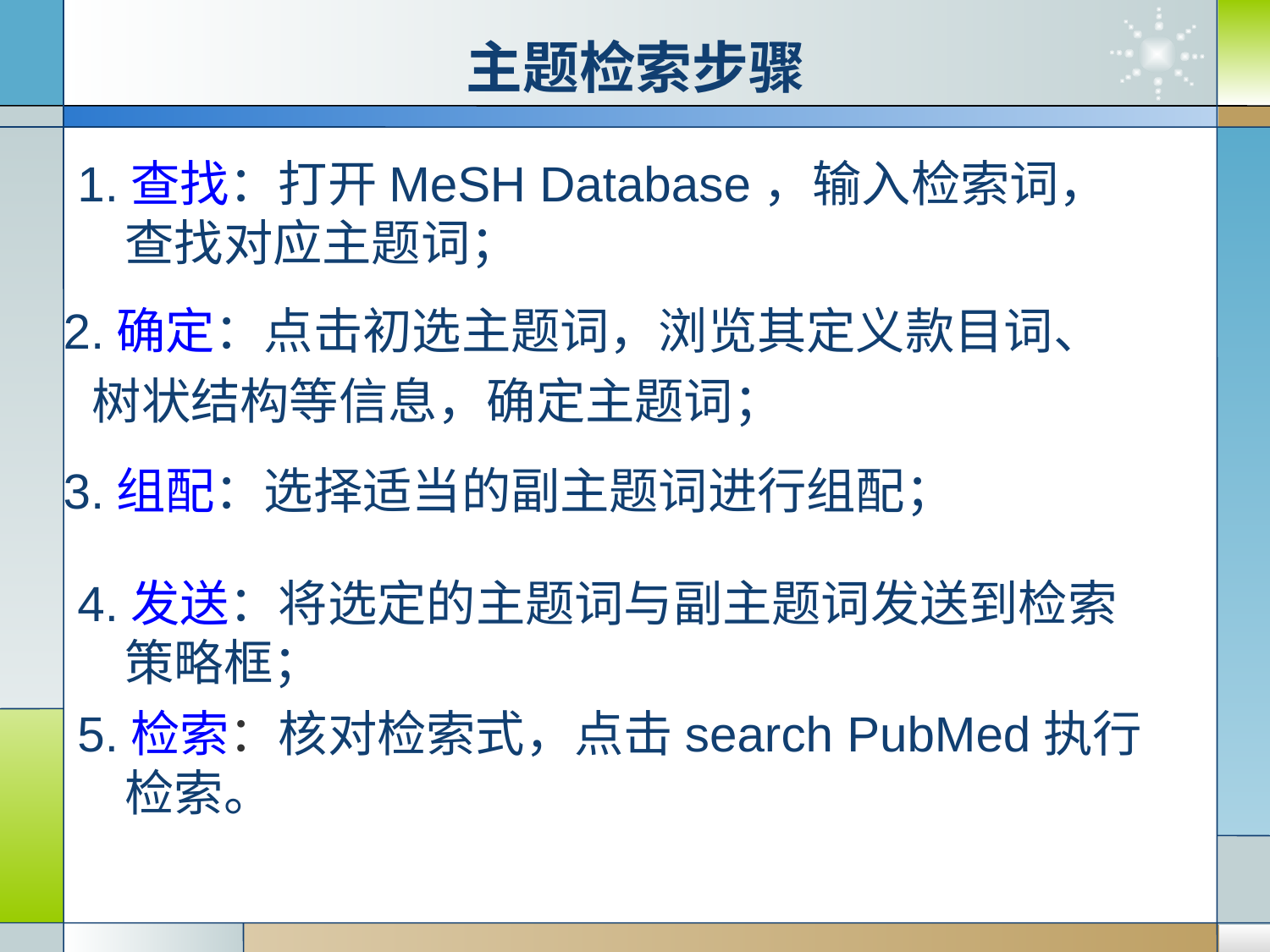

主题检索步骤
1.查找：打开MeSH Database，输入检索词，查找对应主题词；
 2.确定：点击初选主题词，浏览其定义款目词、
   树状结构等信息，确定主题词；
 3.组配：选择适当的副主题词进行组配；
4.发送：将选定的主题词与副主题词发送到检索策略框；
5.检索：核对检索式，点击search PubMed执行检索。